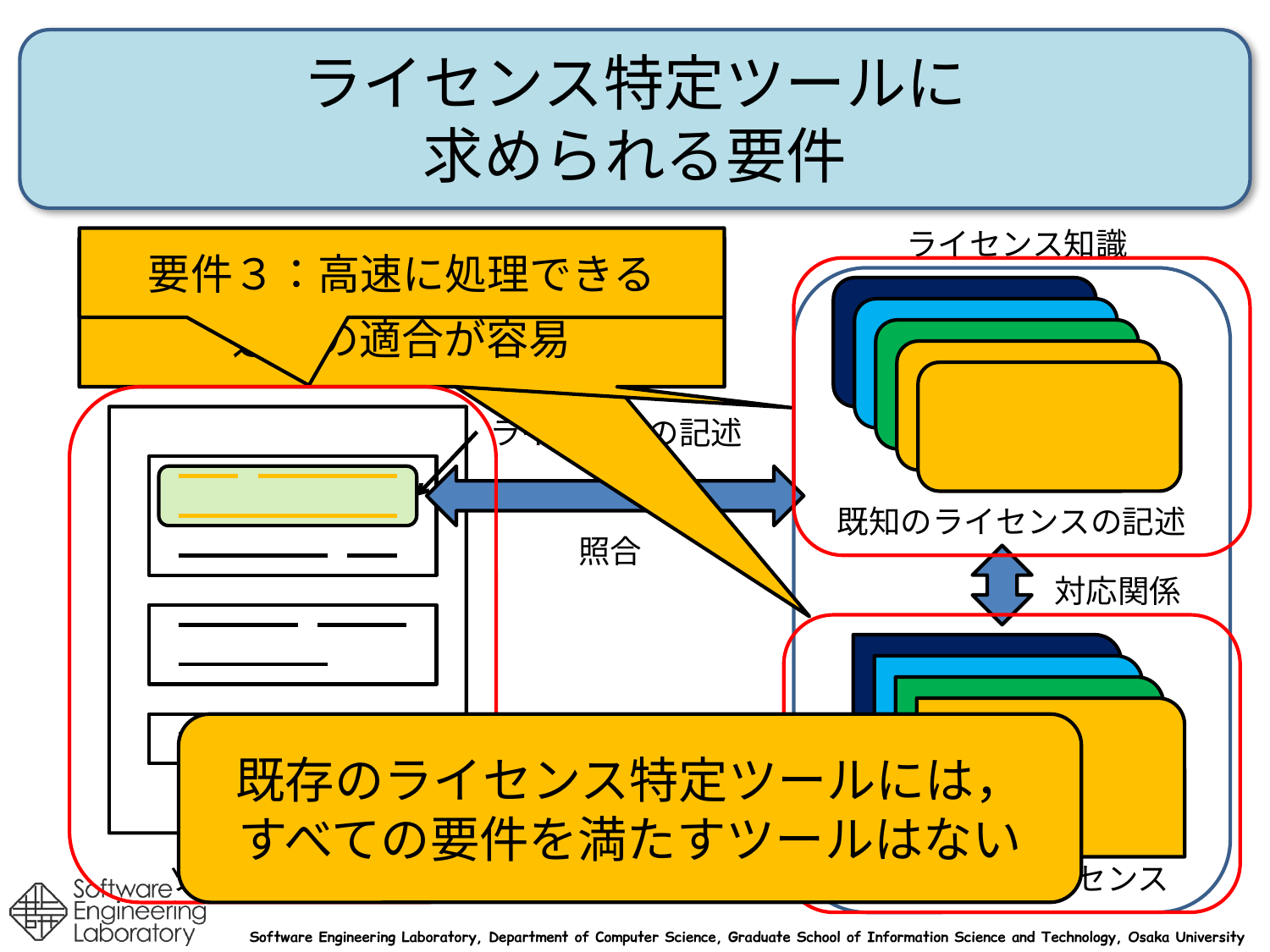

# ライセンス特定ツールに 求められる要件
ライセンス知識
要件３：高速に処理できる
要件１：現状の調査に基づいていて，多くのライセンスを特定できる
要件２：新しいライセンスの記述への適合が容易

ライセンスの記述

既知のライセンスの記述
照合

対応関係

既存のライセンス特定ツールには，
すべての要件を満たすツールはない
ソースファイル
既知のライセンス